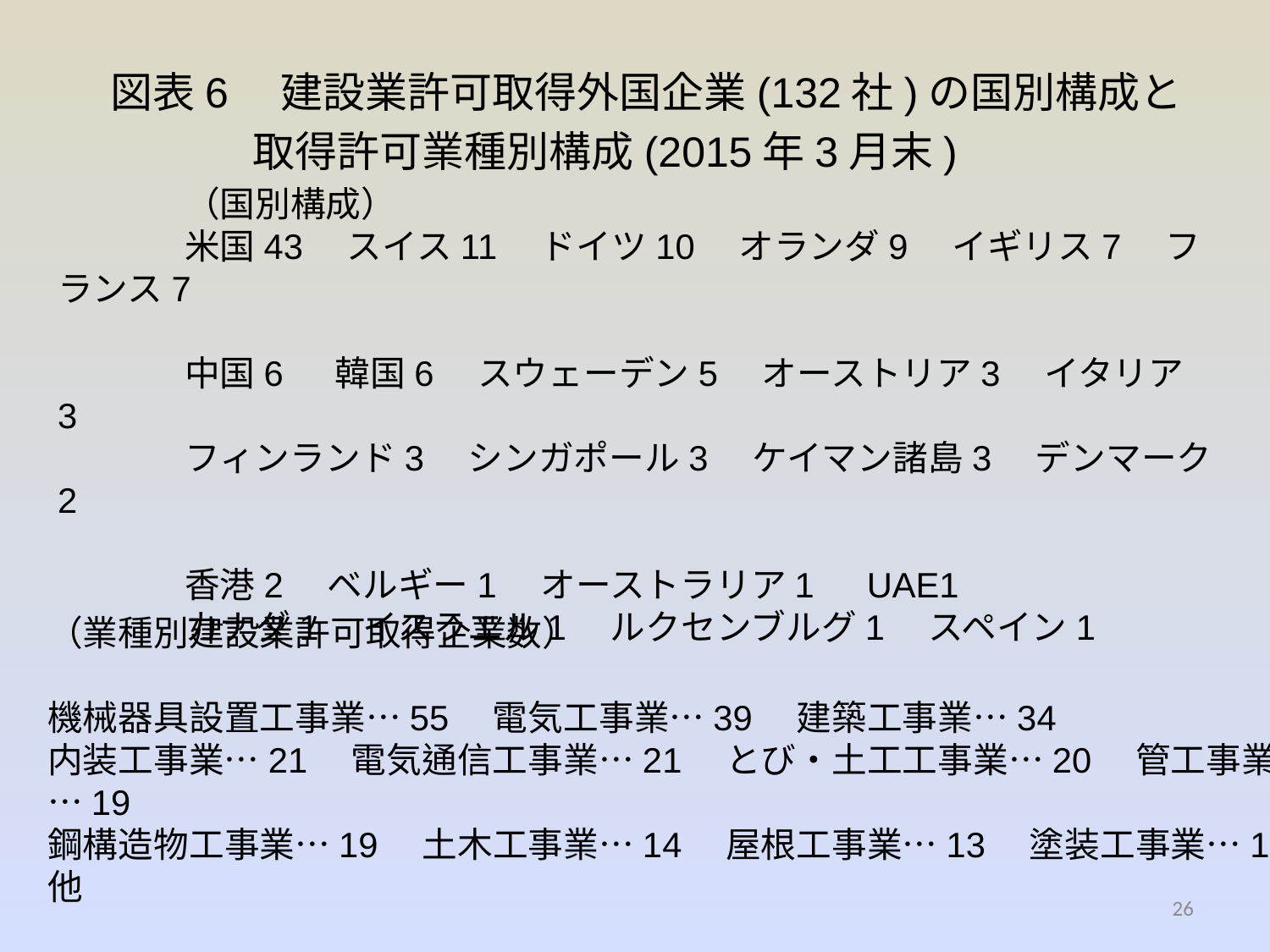

# 図表6　建設業許可取得外国企業(132社)の国別構成と取得許可業種別構成(2015年3月末)
（国別構成）
米国43　スイス11　ドイツ10　オランダ9　イギリス7　フランス7

中国6　 韓国6　スウェーデン5　オーストリア3　イタリア3
フィンランド3　シンガポール3　ケイマン諸島3　デンマーク2

香港2　ベルギー1　オーストラリア1　UAE1
カナダ1　イスラエル1　ルクセンブルグ1　スペイン1
（業種別建設業許可取得企業数）

機械器具設置工事業…55　電気工事業…39　建築工事業…34
内装工事業…21　電気通信工事業…21　とび・土工工事業…20　管工事業…19
鋼構造物工事業…19　土木工事業…14　屋根工事業…13　塗装工事業…13 他
26